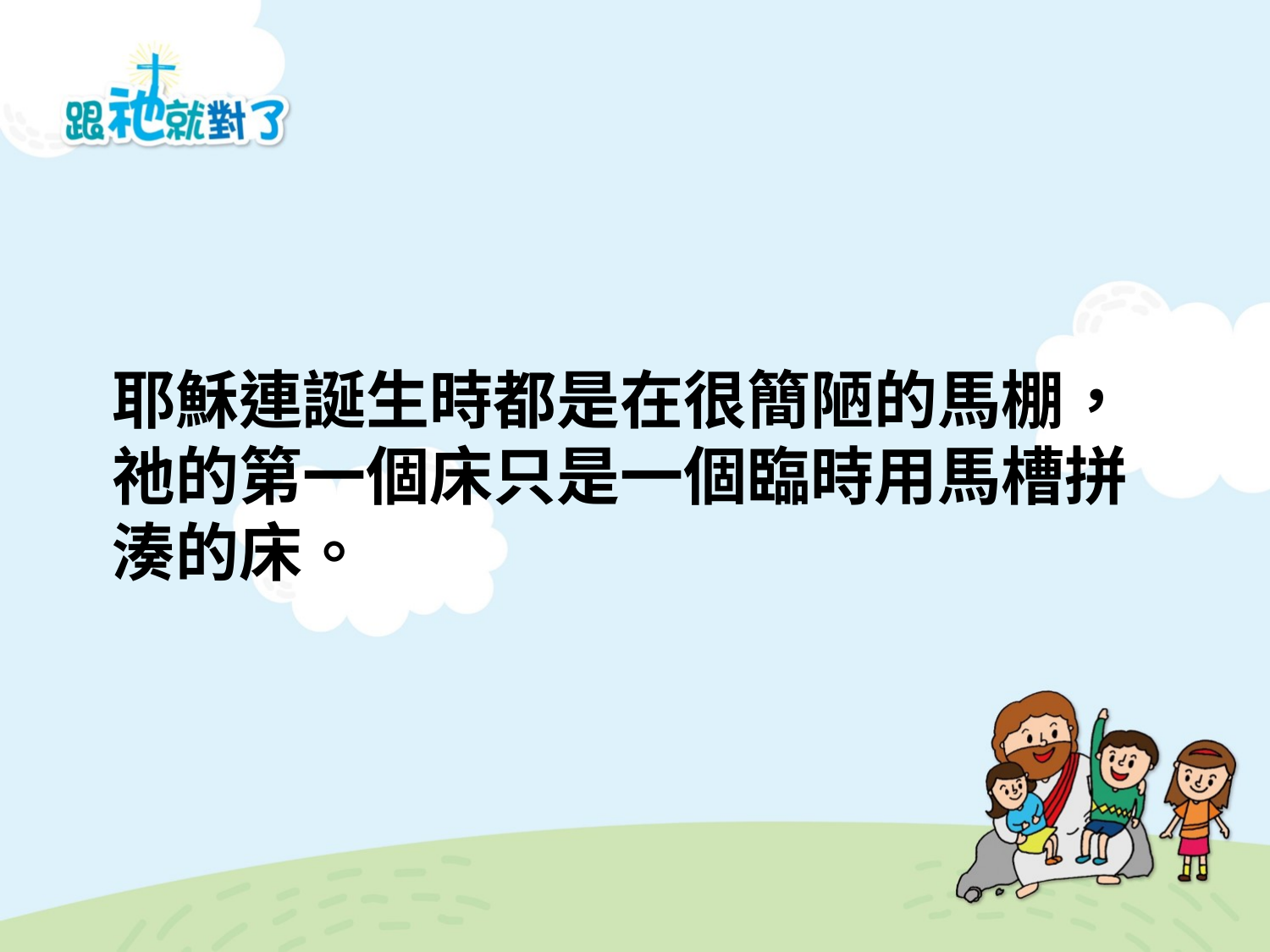

耶穌連誕生時都是在很簡陋的馬棚，祂的第一個床只是一個臨時用馬槽拼湊的床。